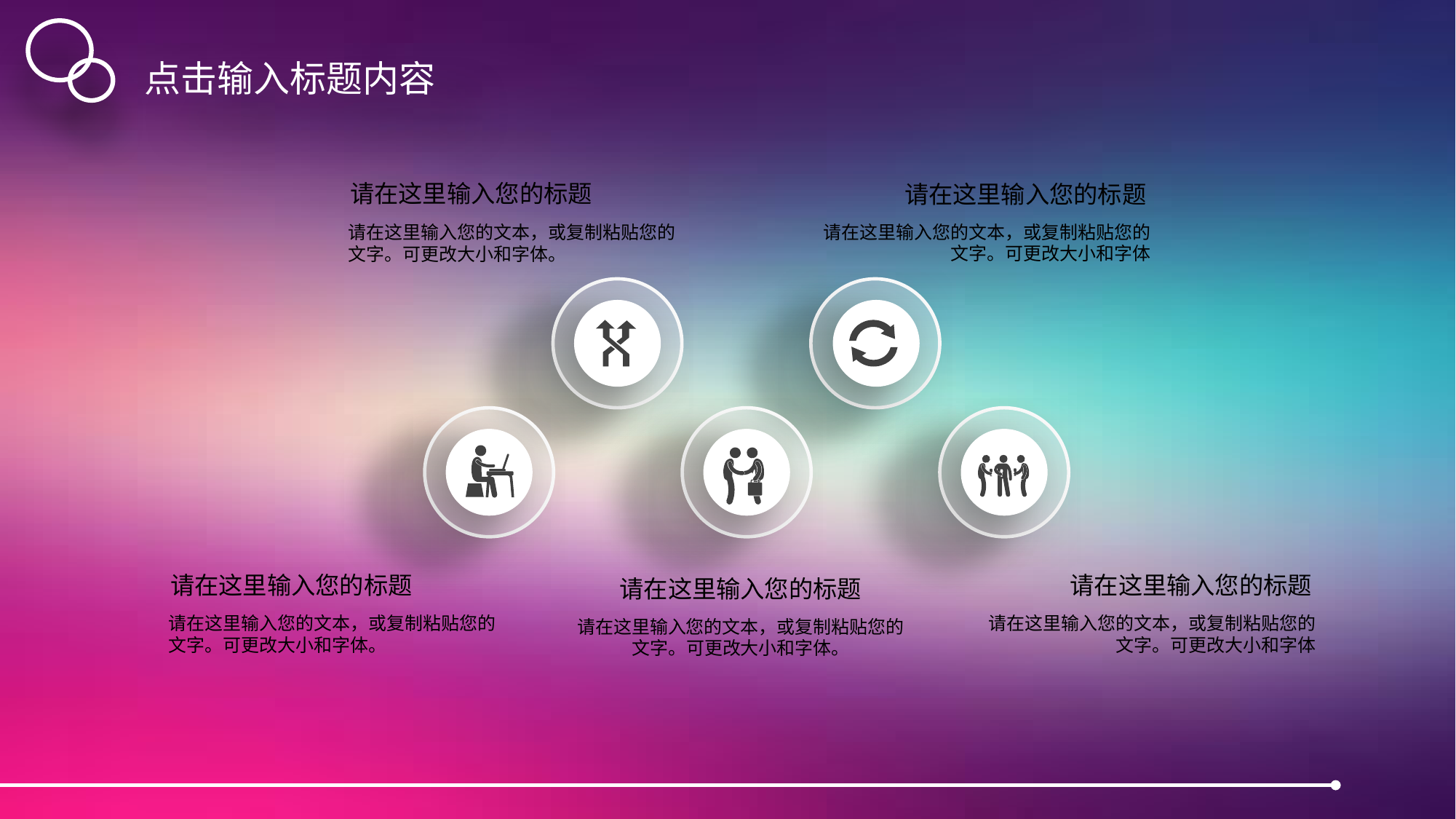

点击输入标题内容
请在这里输入您的标题
请在这里输入您的文本，或复制粘贴您的文字。可更改大小和字体。
请在这里输入您的标题
请在这里输入您的文本，或复制粘贴您的文字。可更改大小和字体

请在这里输入您的标题
请在这里输入您的文本，或复制粘贴您的文字。可更改大小和字体。
请在这里输入您的标题
请在这里输入您的文本，或复制粘贴您的文字。可更改大小和字体
请在这里输入您的标题
请在这里输入您的文本，或复制粘贴您的文字。可更改大小和字体。